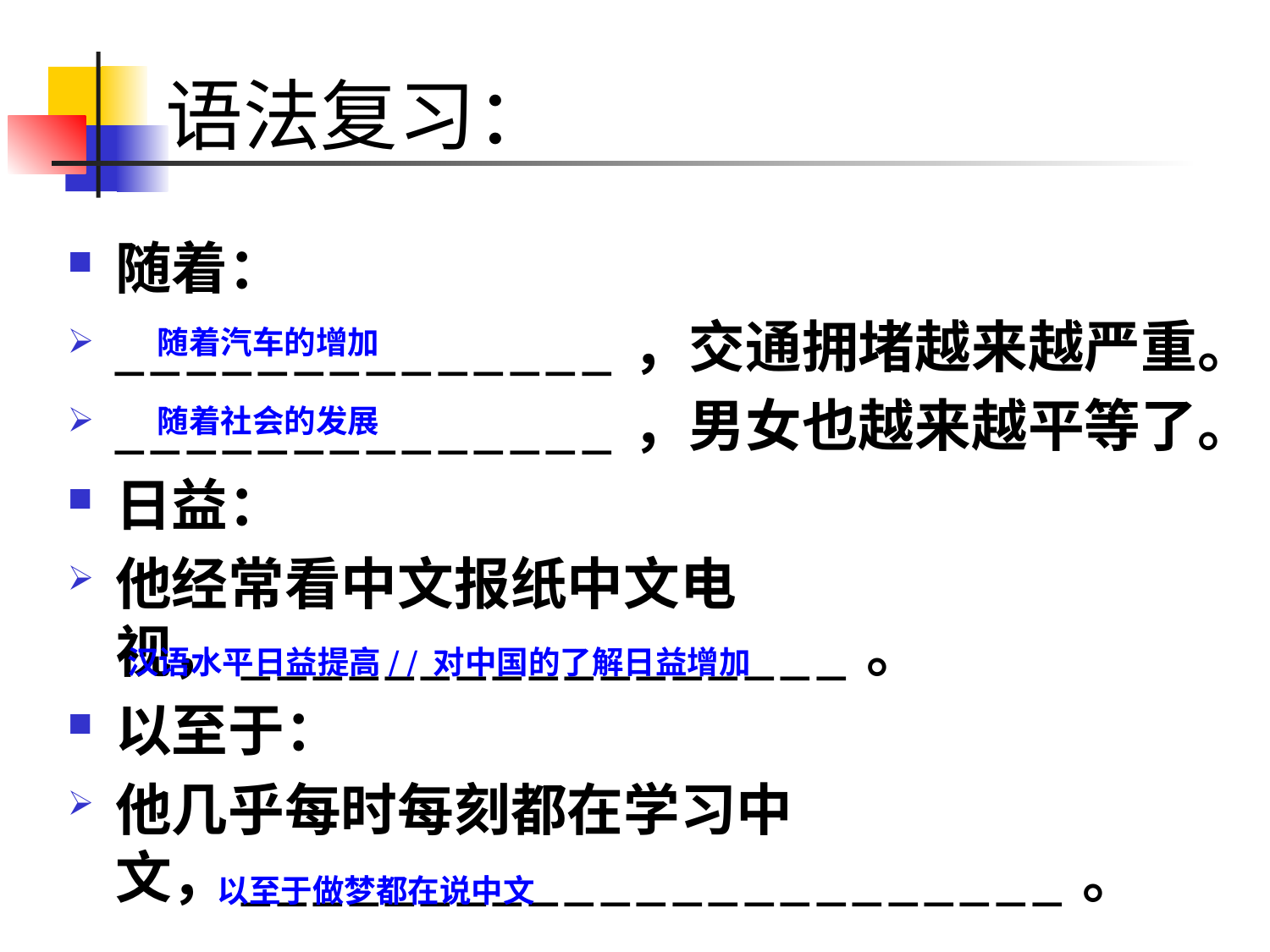

# 语法复习：
随着：
______________，交通拥堵越来越严重。
______________，男女也越来越平等了。
日益：
他经常看中文报纸中文电视，_________________。
以至于：
他几乎每时每刻都在学习中文，_______________________。
随着汽车的增加
随着社会的发展
汉语水平日益提高//对中国的了解日益增加
以至于做梦都在说中文